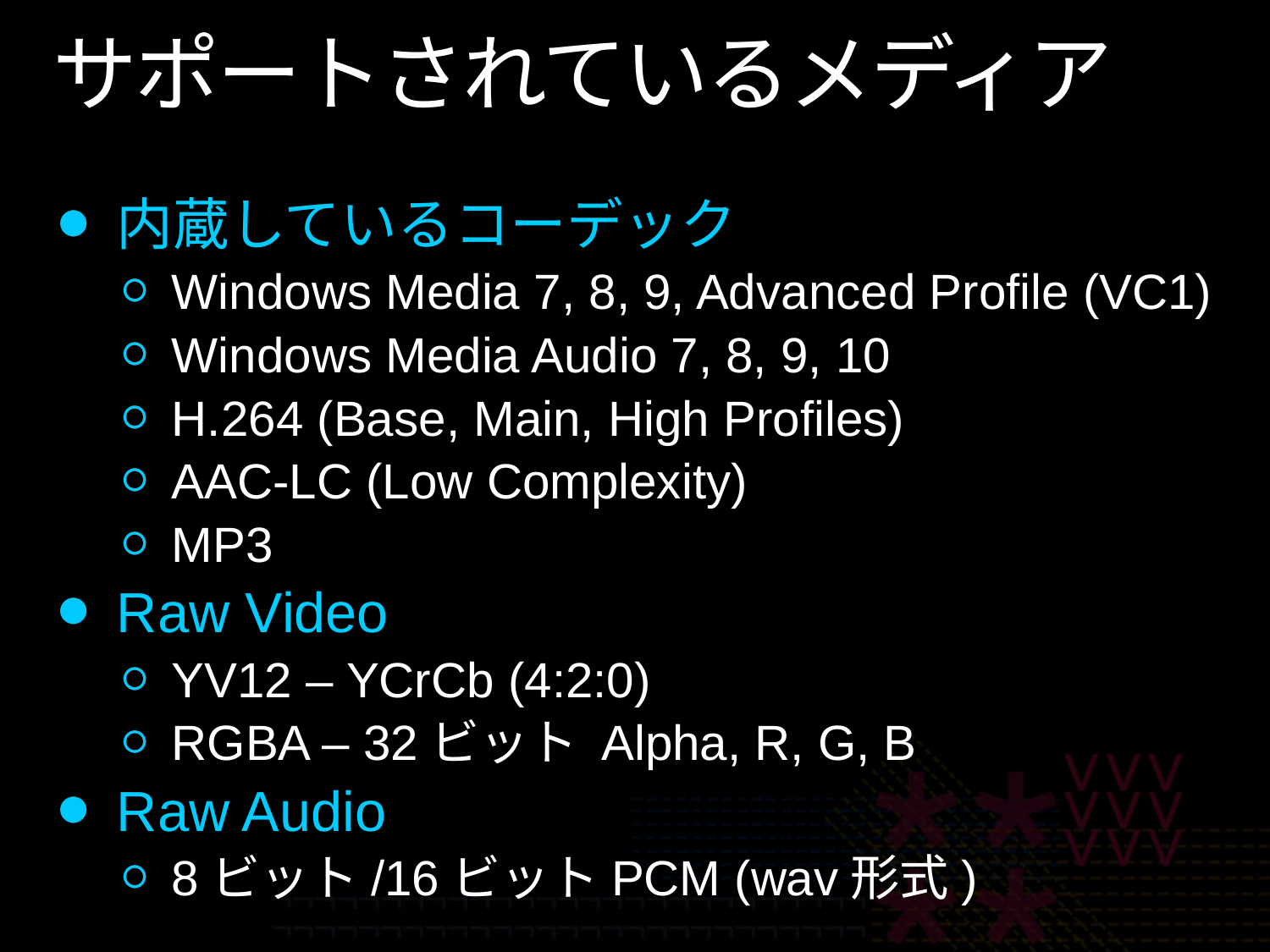

# サポートされているメディア
内蔵しているコーデック
Windows Media 7, 8, 9, Advanced Profile (VC1)
Windows Media Audio 7, 8, 9, 10
H.264 (Base, Main, High Profiles)
AAC-LC (Low Complexity)
MP3
Raw Video
YV12 – YCrCb (4:2:0)
RGBA – 32ビット Alpha, R, G, B
Raw Audio
8ビット/16ビットPCM (wav形式)